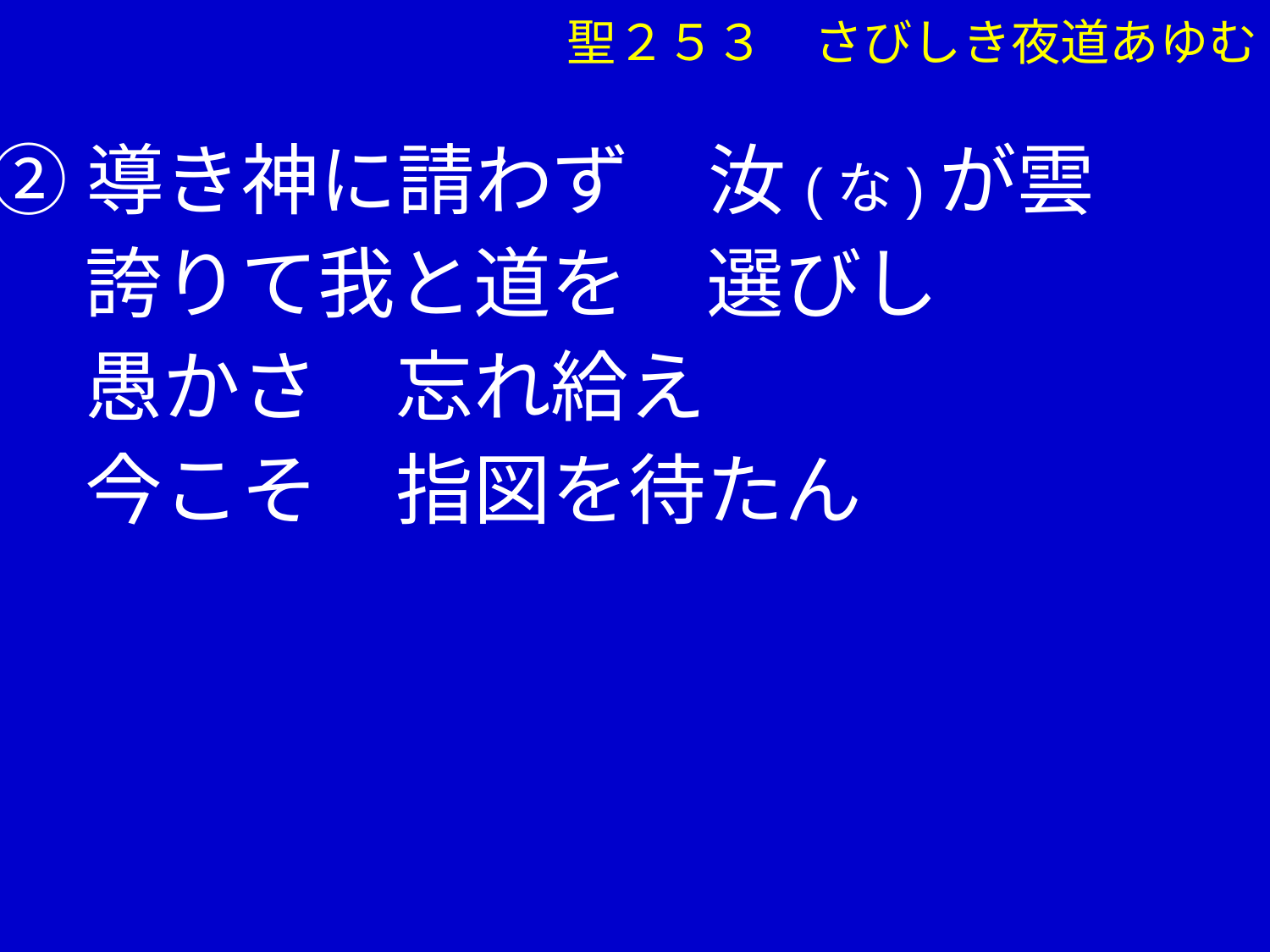

聖２５３　さびしき夜道あゆむ
②導き神に請わず　汝(な)が雲
　 誇りて我と道を　選びし
　 愚かさ　忘れ給え
　 今こそ　指図を待たん